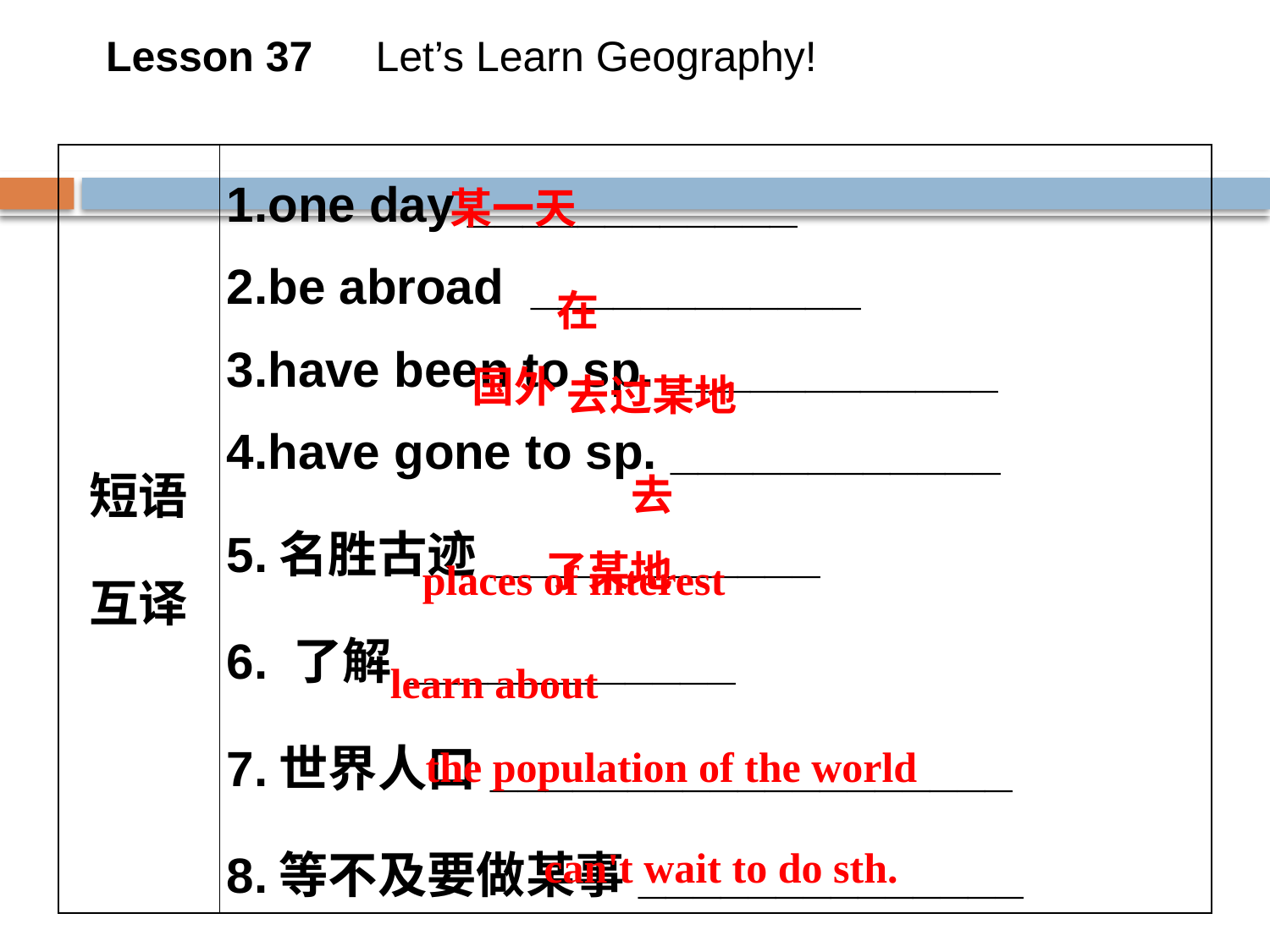

Lesson 37　Let’s Learn Geography!
| 短语 互译 | 1.one day \_\_\_\_\_\_\_\_\_\_\_\_ 2.be abroad \_\_\_\_\_\_\_\_\_\_\_\_ 3.have been to sp. \_\_\_\_\_\_\_\_\_\_\_\_ 4.have gone to sp. \_\_\_\_\_\_\_\_\_\_\_\_ 5.名胜古迹\_\_\_\_\_\_\_\_\_\_\_\_ 6. 了解\_\_\_\_\_\_\_\_\_\_\_\_ 7.世界人口\_\_\_\_\_\_\_\_\_\_\_\_\_\_\_\_\_\_\_ 8.等不及要做某事\_\_\_\_\_\_\_\_\_\_\_\_\_\_ |
| --- | --- |
某一天
在国外
去过某地
去了某地
places of interest
learn about
the population of the world
can't wait to do sth.